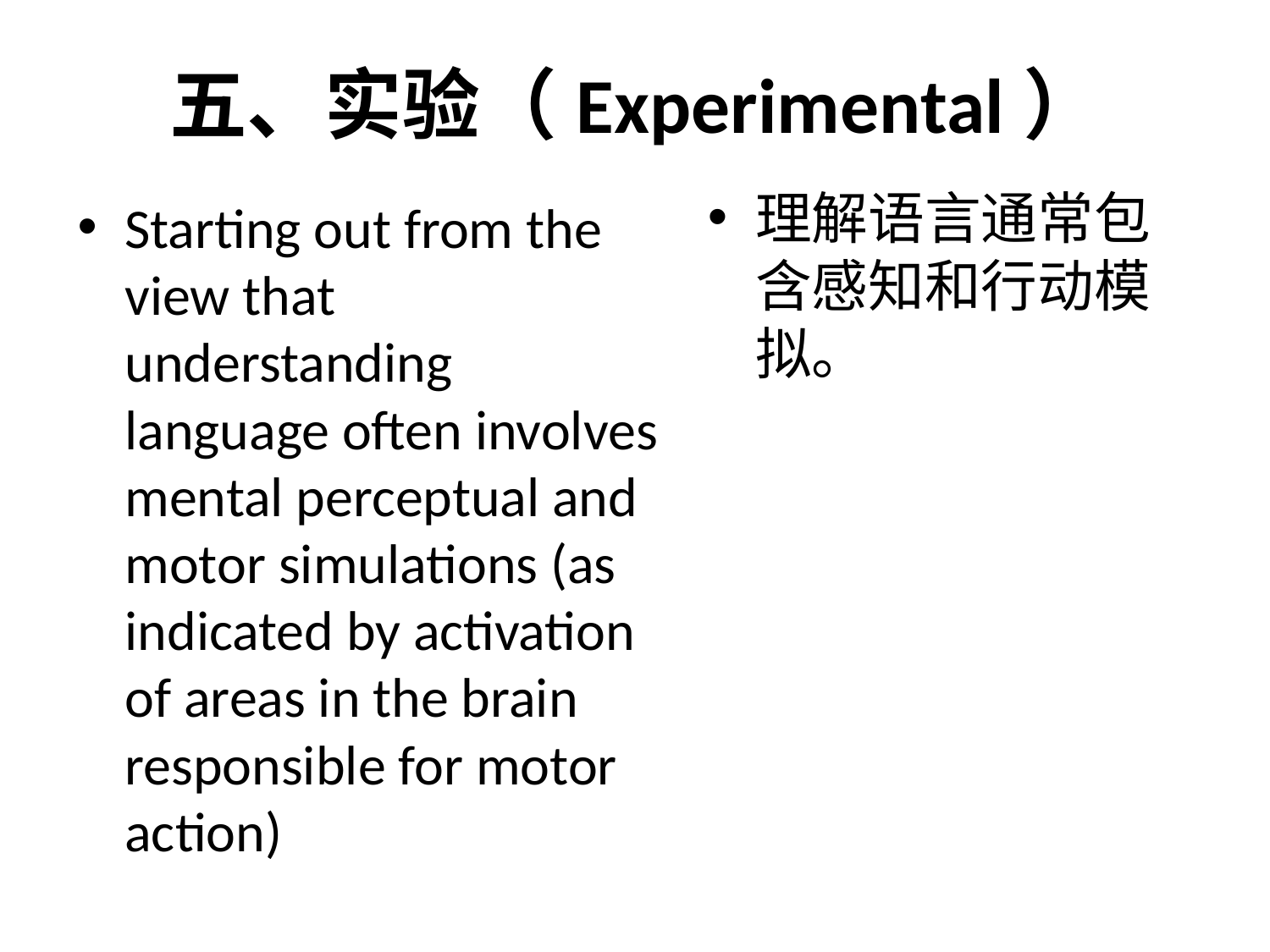

# 五、实验（Experimental）
理解语言通常包含感知和行动模拟。
Starting out from the view that understanding language often involves mental perceptual and motor simulations (as indicated by activation of areas in the brain responsible for motor action)